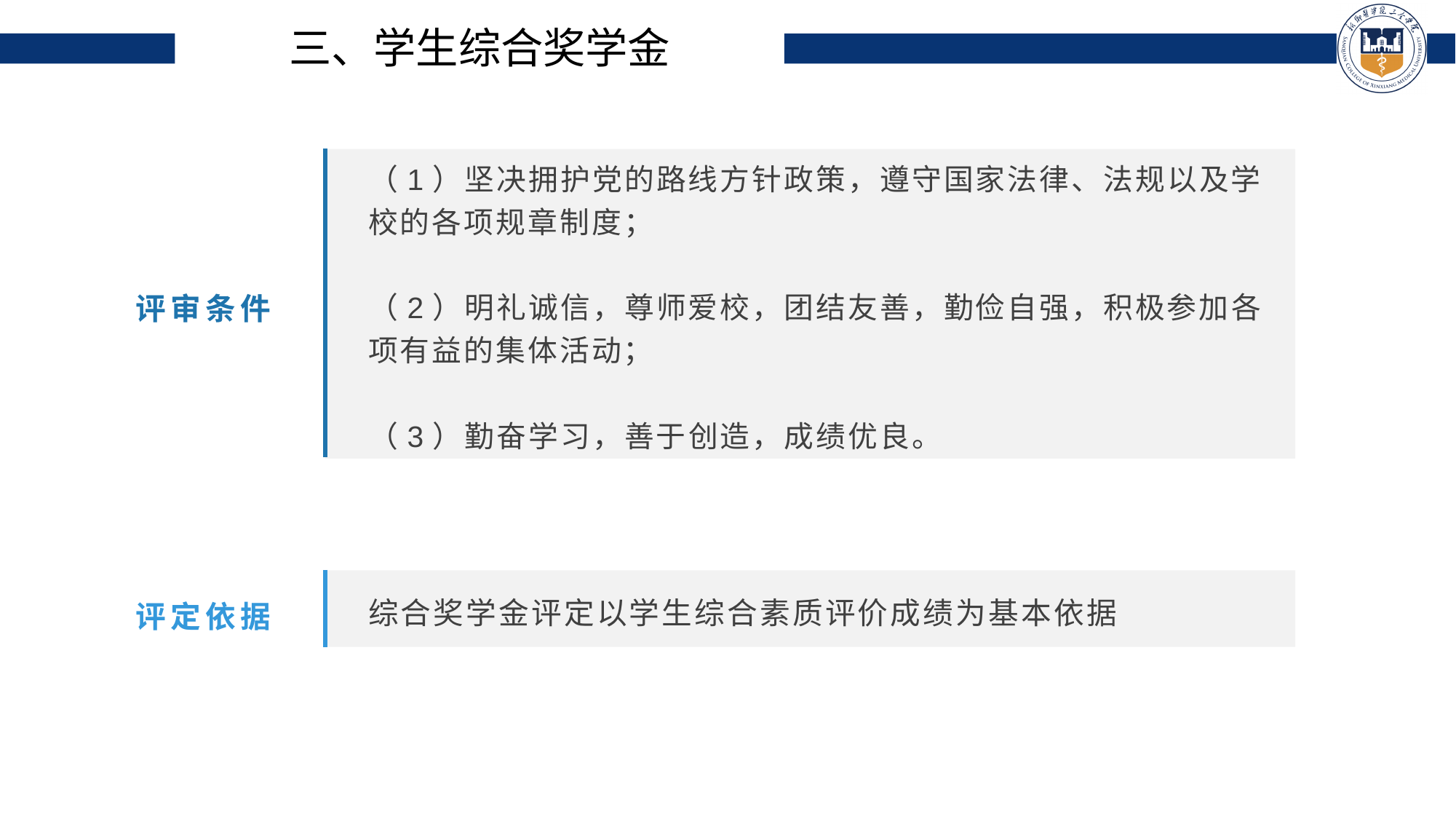

三、学生综合奖学金
（1）坚决拥护党的路线方针政策，遵守国家法律、法规以及学校的各项规章制度；

（2）明礼诚信，尊师爱校，团结友善，勤俭自强，积极参加各项有益的集体活动；

（3）勤奋学习，善于创造，成绩优良。

评审条件
综合奖学金评定以学生综合素质评价成绩为基本依据

评定依据